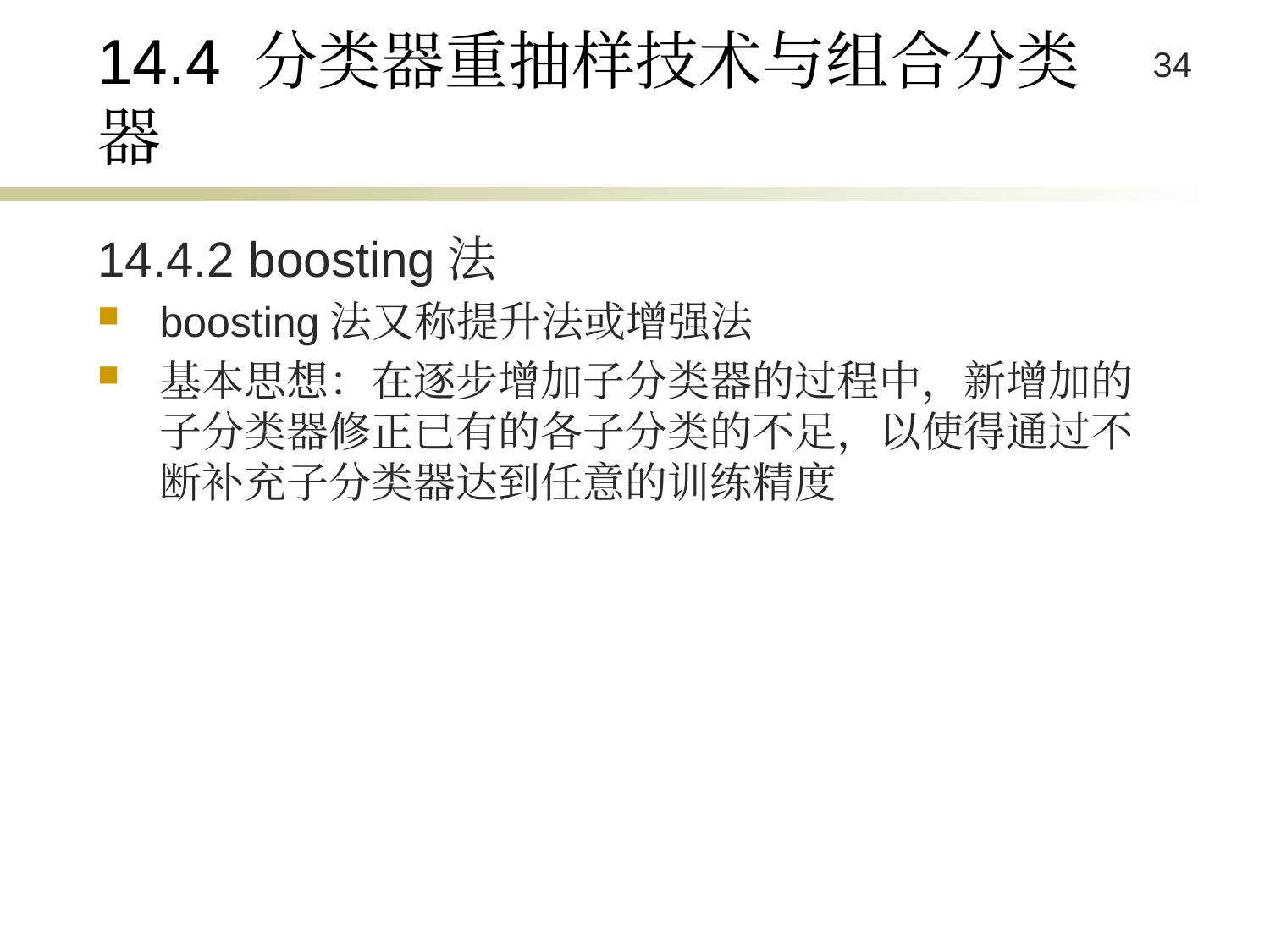

# 14.4 分类器重抽样技术与组合分类器
14.4.2 boosting法
boosting法又称提升法或增强法
基本思想：在逐步增加子分类器的过程中，新增加的子分类器修正已有的各子分类的不足，以使得通过不断补充子分类器达到任意的训练精度